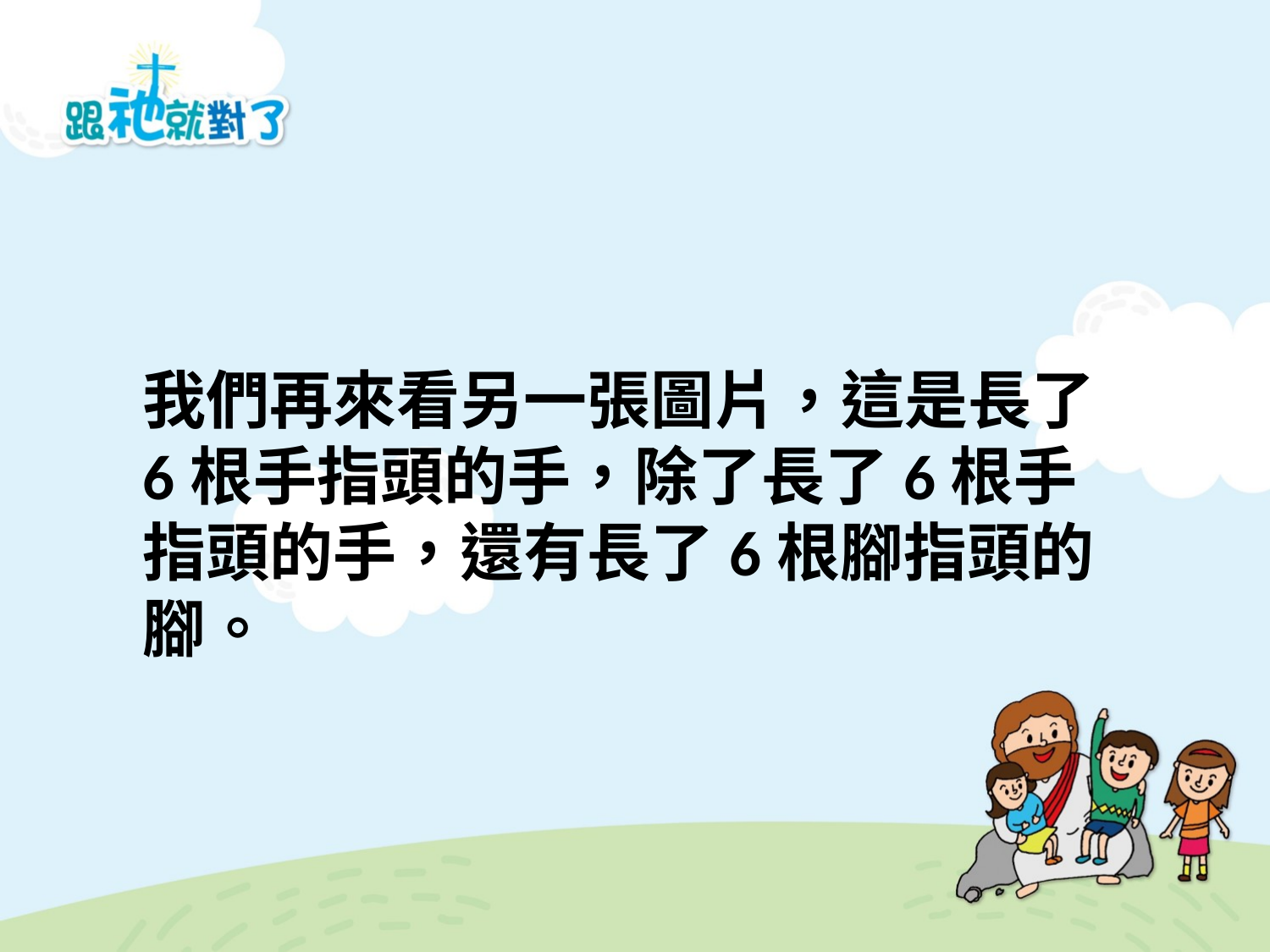

我們再來看另一張圖片，這是長了6根手指頭的手，除了長了6根手指頭的手，還有長了6根腳指頭的腳。